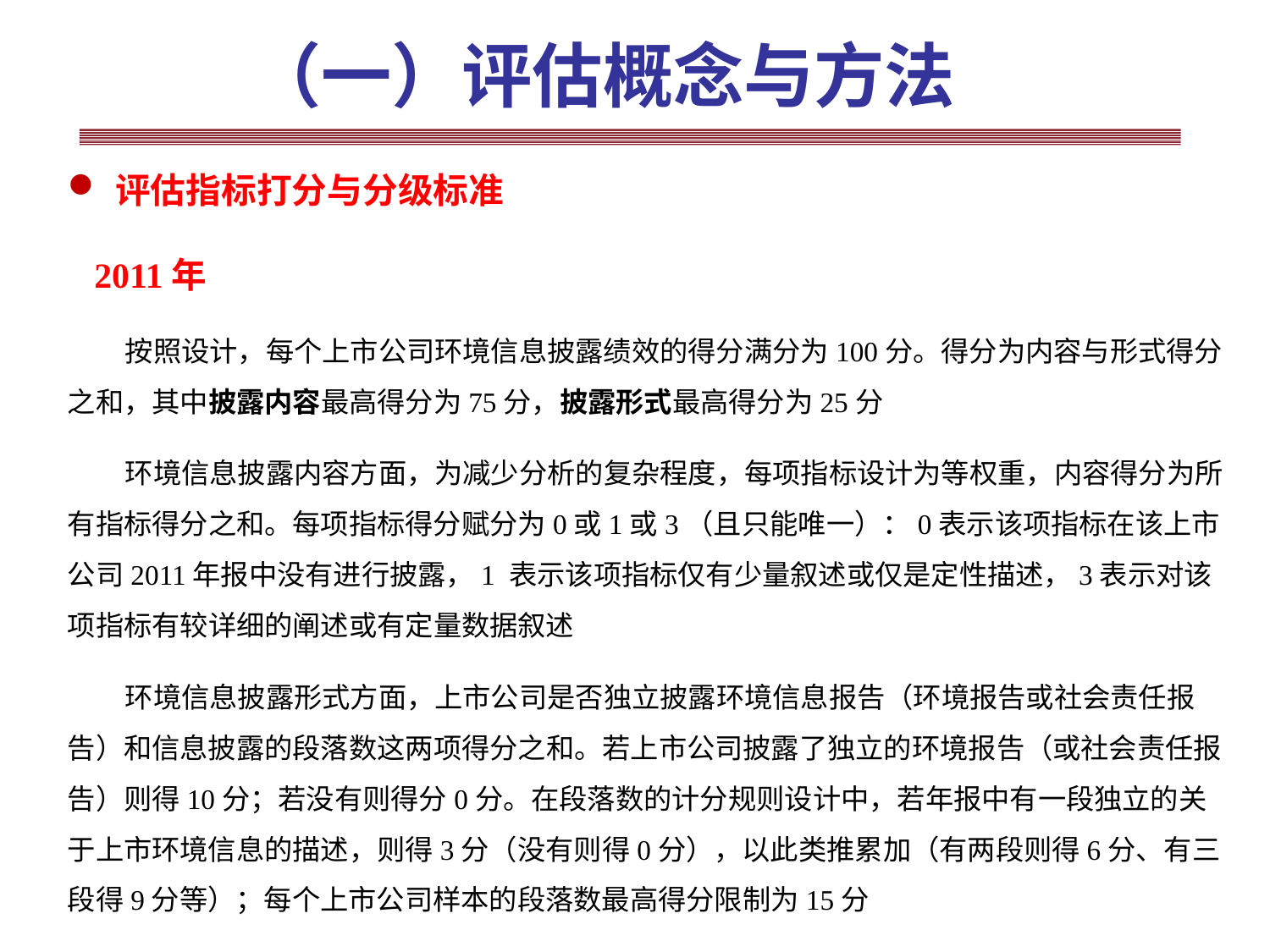

# （一）评估概念与方法

评估指标打分与分级标准
   2011年
        按照设计，每个上市公司环境信息披露绩效的得分满分为100分。得分为内容与形式得分之和，其中披露内容最高得分为75分，披露形式最高得分为25分
        环境信息披露内容方面，为减少分析的复杂程度，每项指标设计为等权重，内容得分为所有指标得分之和。每项指标得分赋分为0或1或3（且只能唯一）：0表示该项指标在该上市公司2011年报中没有进行披露，1 表示该项指标仅有少量叙述或仅是定性描述，3表示对该项指标有较详细的阐述或有定量数据叙述
        环境信息披露形式方面，上市公司是否独立披露环境信息报告（环境报告或社会责任报告）和信息披露的段落数这两项得分之和。若上市公司披露了独立的环境报告（或社会责任报告）则得10分；若没有则得分0分。在段落数的计分规则设计中，若年报中有一段独立的关于上市环境信息的描述，则得3分（没有则得0分），以此类推累加（有两段则得6分、有三段得9分等）；每个上市公司样本的段落数最高得分限制为15分